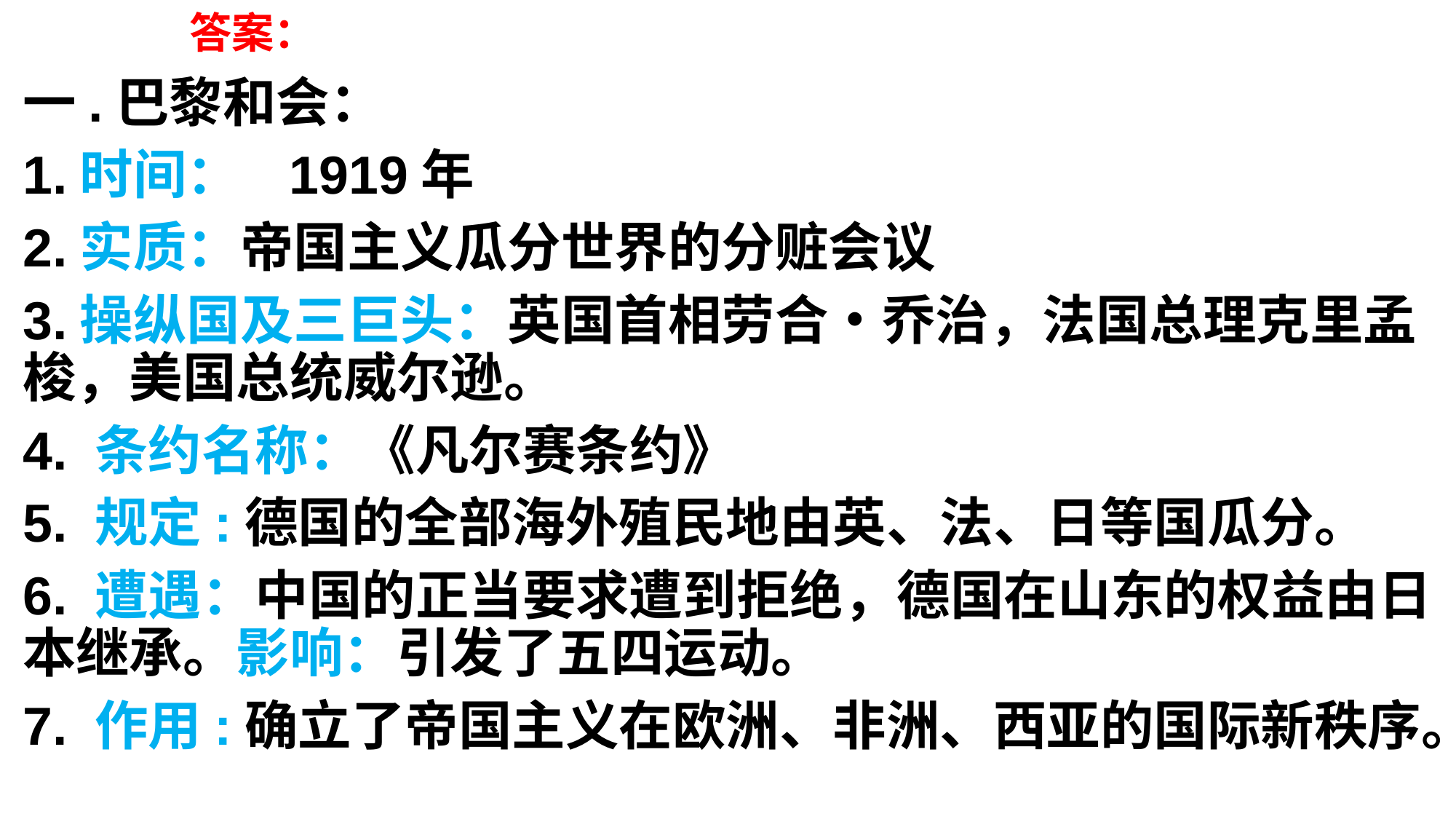

# 答案：
一.巴黎和会：
1.时间：   1919年
2.实质：帝国主义瓜分世界的分赃会议
3.操纵国及三巨头：英国首相劳合•乔治，法国总理克里孟梭，美国总统威尔逊。
4. 条约名称：《凡尔赛条约》
5. 规定:德国的全部海外殖民地由英、法、日等国瓜分。
6. 遭遇：中国的正当要求遭到拒绝，德国在山东的权益由日本继承。影响：引发了五四运动。
7. 作用:确立了帝国主义在欧洲、非洲、西亚的国际新秩序。